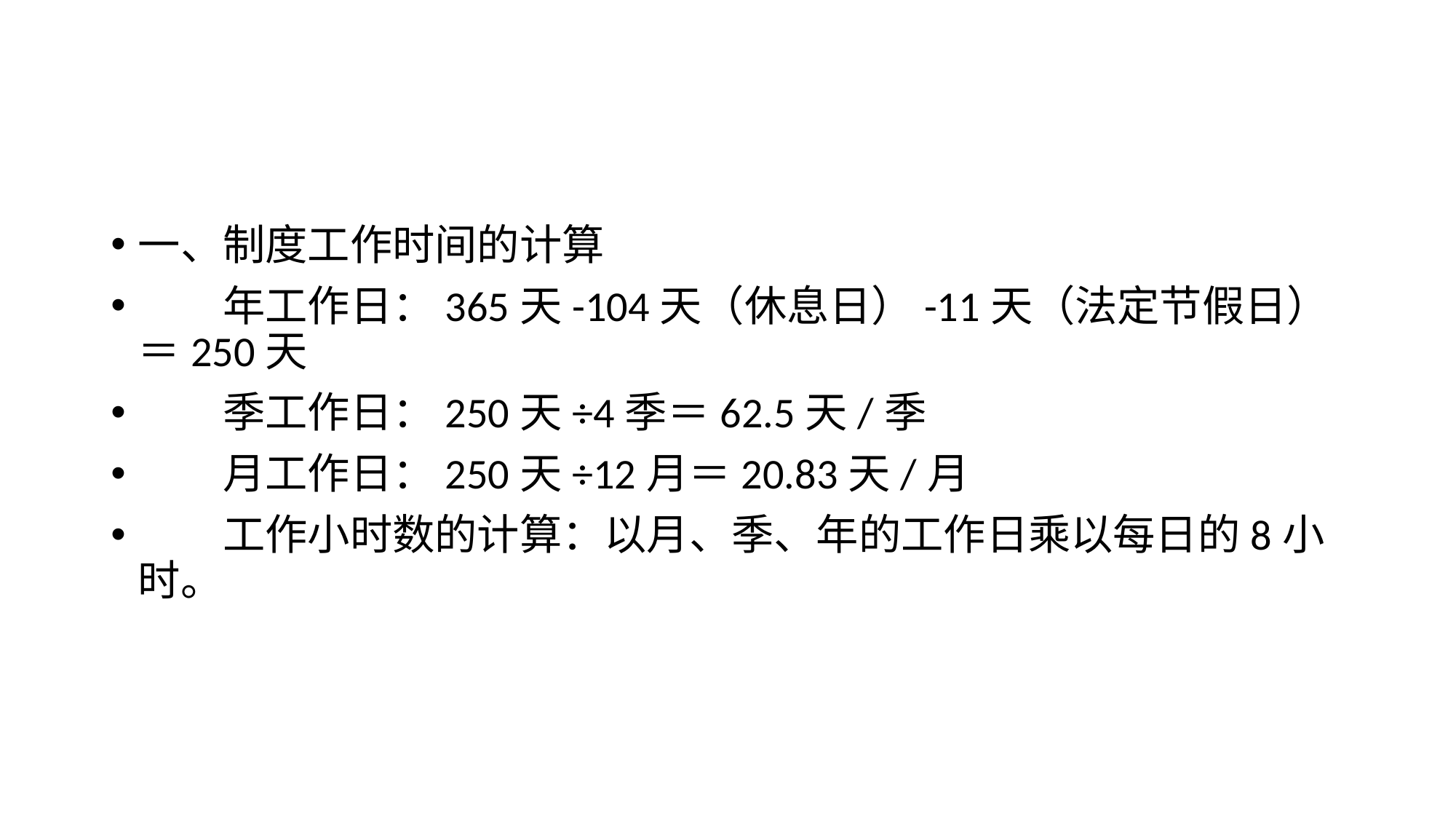

#
一、制度工作时间的计算
　　年工作日：365天-104天（休息日）-11天（法定节假日）＝250天
　　季工作日：250天÷4季＝62.5天/季
　　月工作日：250天÷12月＝20.83天/月
　　工作小时数的计算：以月、季、年的工作日乘以每日的8小时。